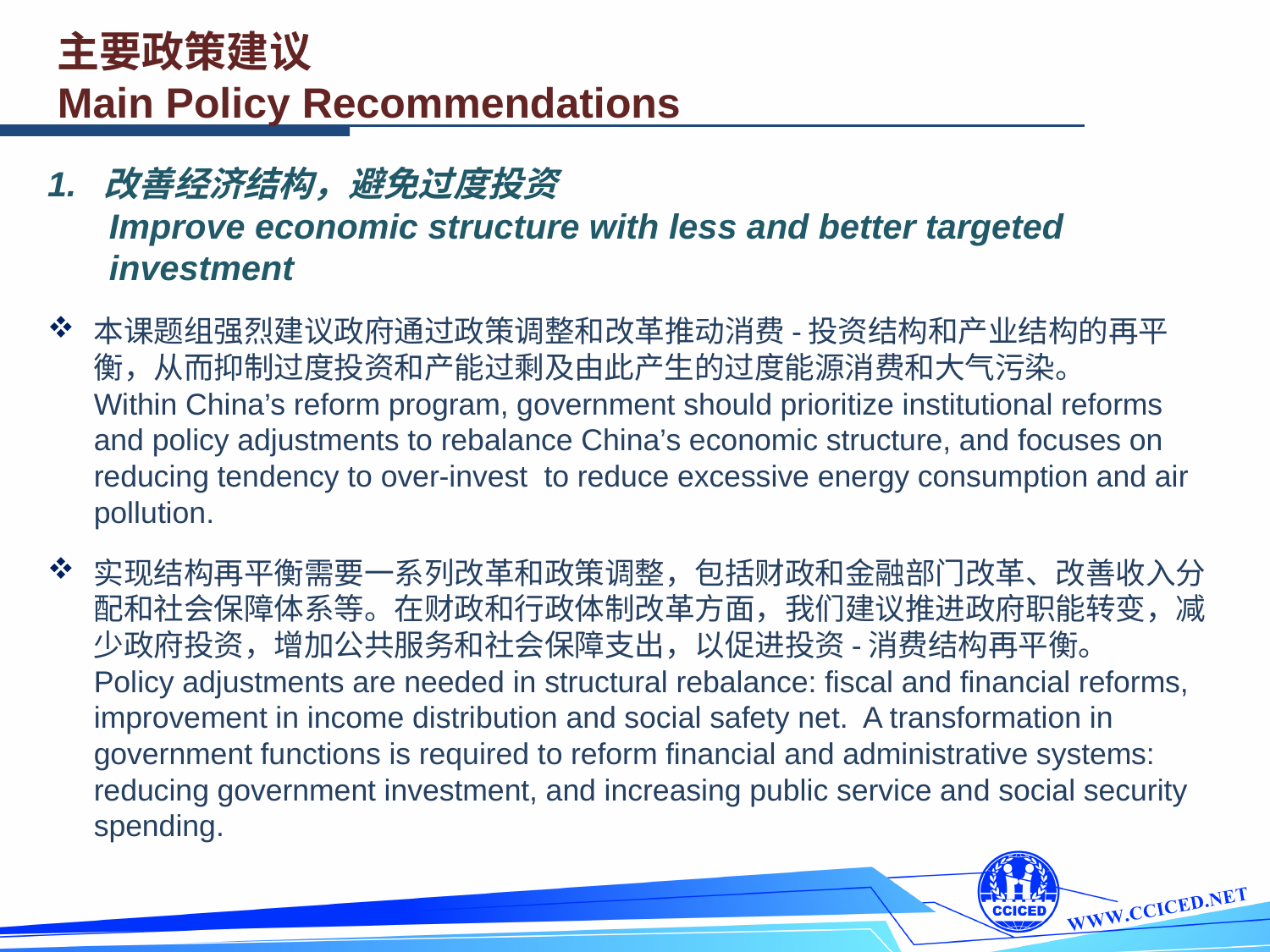

主要政策建议
Main Policy Recommendations
1.  改善经济结构，避免过度投资
Improve economic structure with less and better targeted investment
本课题组强烈建议政府通过政策调整和改革推动消费-投资结构和产业结构的再平衡，从而抑制过度投资和产能过剩及由此产生的过度能源消费和大气污染。
Within China’s reform program, government should prioritize institutional reforms and policy adjustments to rebalance China’s economic structure, and focuses on reducing tendency to over-invest  to reduce excessive energy consumption and air pollution.
实现结构再平衡需要一系列改革和政策调整，包括财政和金融部门改革、改善收入分配和社会保障体系等。在财政和行政体制改革方面，我们建议推进政府职能转变，减少政府投资，增加公共服务和社会保障支出，以促进投资-消费结构再平衡。
Policy adjustments are needed in structural rebalance: fiscal and financial reforms, improvement in income distribution and social safety net.  A transformation in government functions is required to reform financial and administrative systems: reducing government investment, and increasing public service and social security spending.